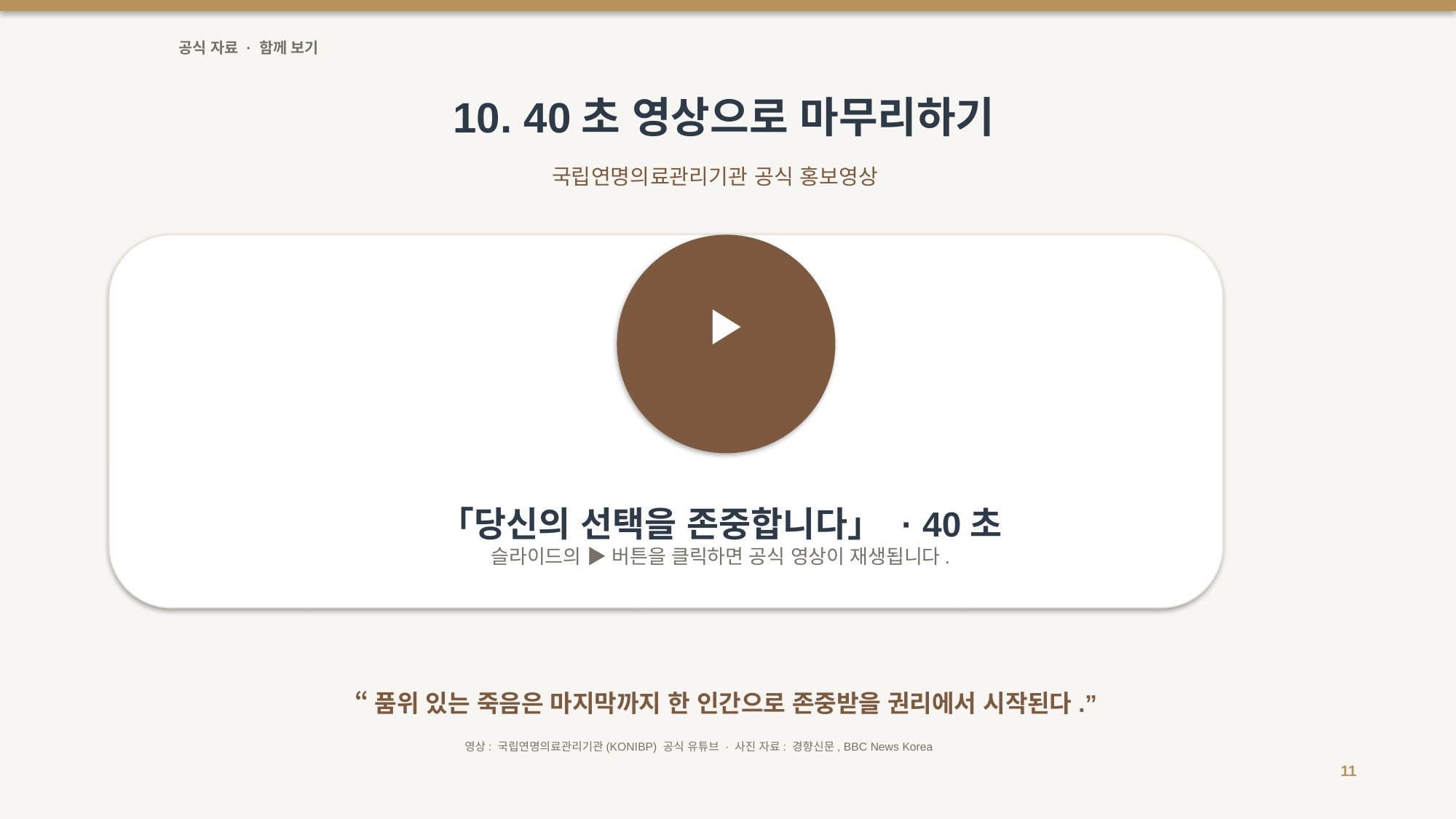

공식 자료 · 함께 보기
10. 40초 영상으로 마무리하기
국립연명의료관리기관 공식 홍보영상

▶
「당신의 선택을 존중합니다」 · 40초
슬라이드의 ▶ 버튼을 클릭하면 공식 영상이 재생됩니다.
“품위 있는 죽음은 마지막까지 한 인간으로 존중받을 권리에서 시작된다.”
영상: 국립연명의료관리기관(KONIBP) 공식 유튜브 · 사진 자료: 경향신문, BBC News Korea
11